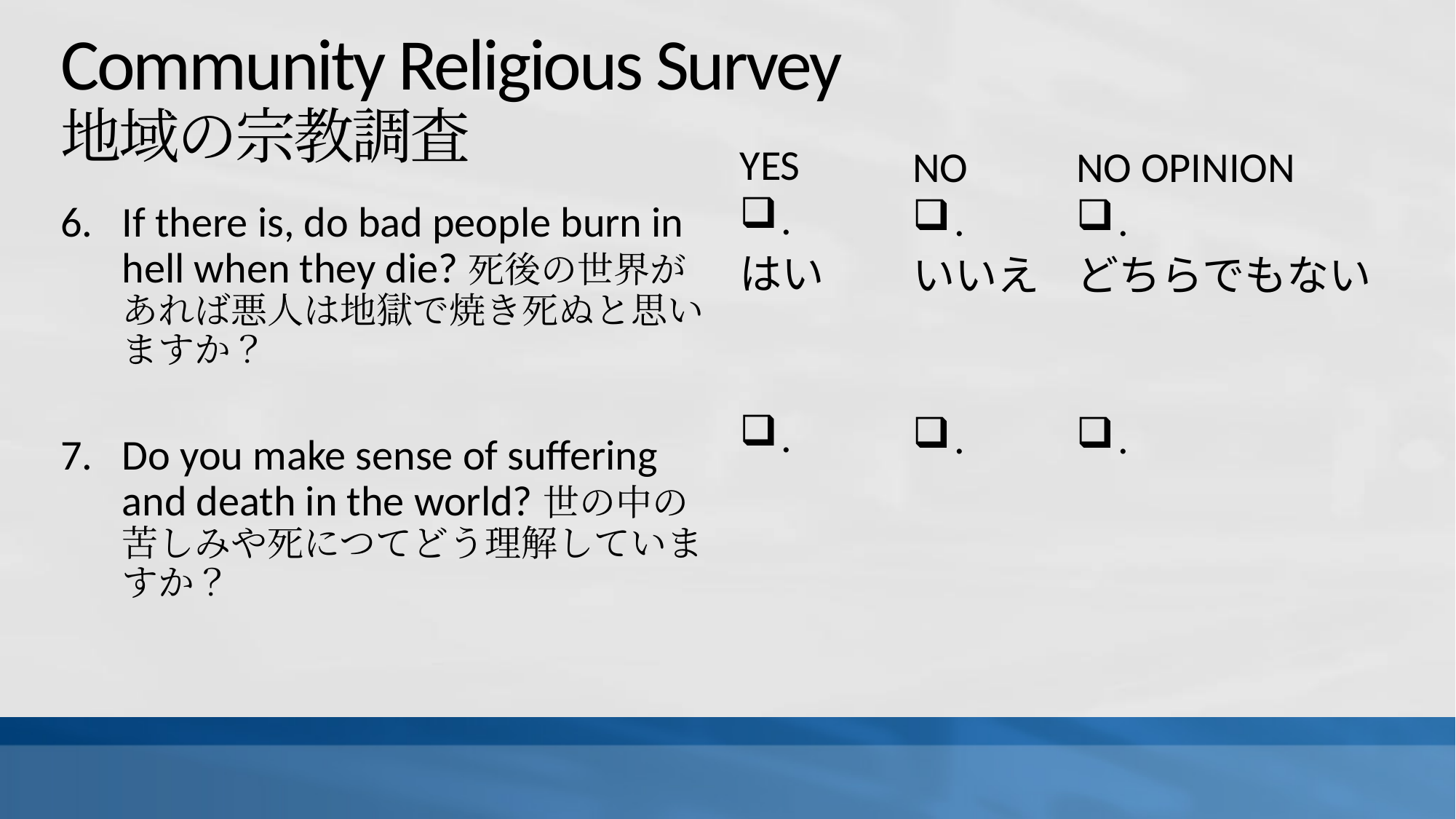

# Community Religious Survey 地域の宗教調査
YES
.
はい

.

NO
.
いいえ

.

NO OPINION
.
どちらでもない

.

If there is, do bad people burn in hell when they die?死後の世界があれば悪人は地獄で焼き死ぬと思いますか？

Do you make sense of suffering and death in the world?世の中の苦しみや死につてどう理解していますか？